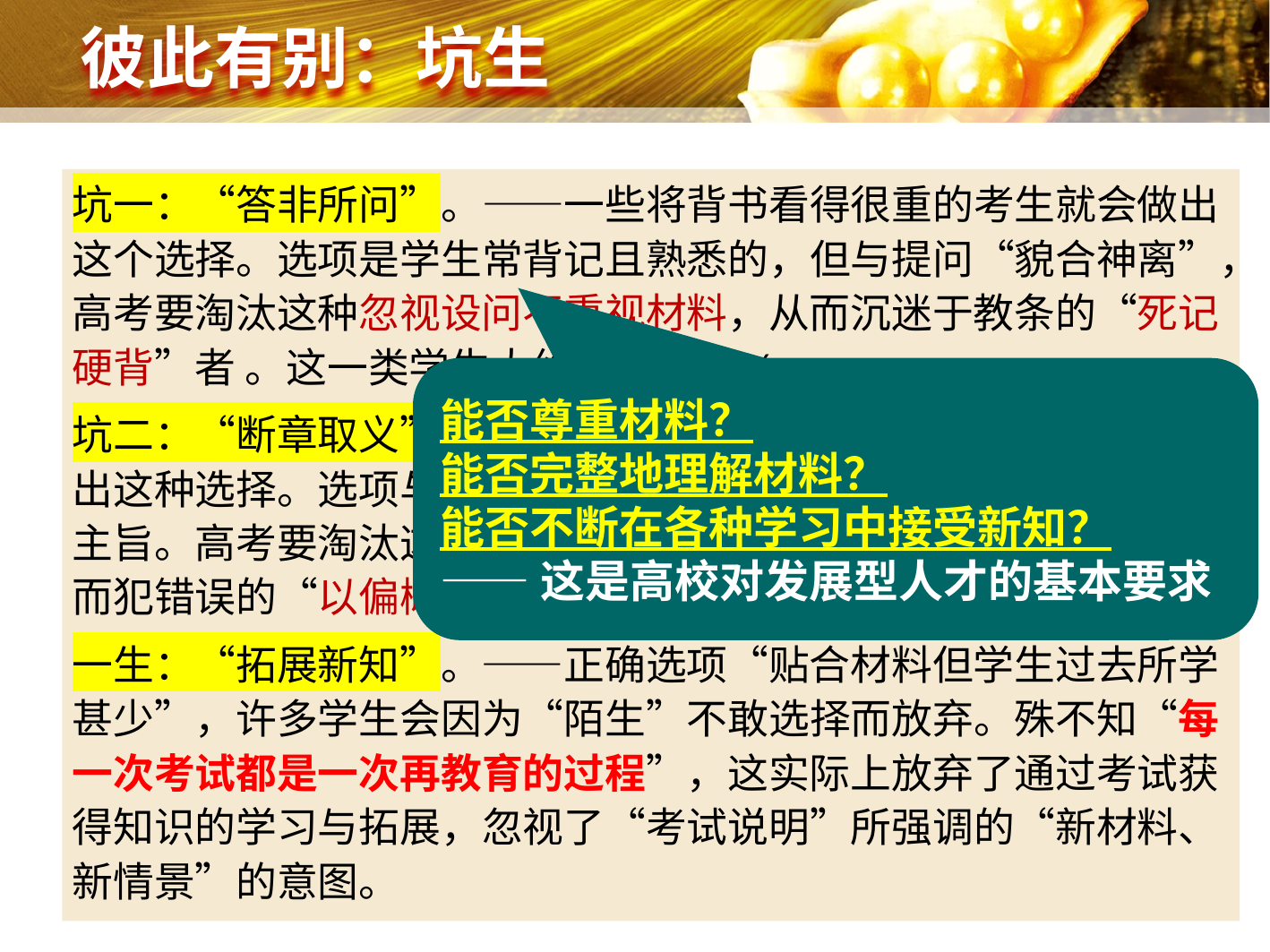

# 彼此有别：坑生
坑一：“答非所问”。——一些将背书看得很重的考生就会做出这个选择。选项是学生常背记且熟悉的，但与提问“貌合神离”，高考要淘汰这种忽视设问不重视材料，从而沉迷于教条的“死记硬背”者 。这一类学生大约占20 -30%。
坑二：“断章取义”。——许多片面抓材料关键词的学生常会作出这种选择。选项与材料的部分内容吻合，但是不是材料的整体主旨。高考要淘汰这种虽尊重材料但未能完整架构材料认识，从而犯错误的“以偏概全”者。这一类学生通常高达30-45%。
一生：“拓展新知”。——正确选项“贴合材料但学生过去所学甚少”，许多学生会因为“陌生”不敢选择而放弃。殊不知“每一次考试都是一次再教育的过程”，这实际上放弃了通过考试获得知识的学习与拓展，忽视了“考试说明”所强调的“新材料、新情景”的意图。
能否尊重材料？
能否完整地理解材料？
能否不断在各种学习中接受新知？
——这是高校对发展型人才的基本要求